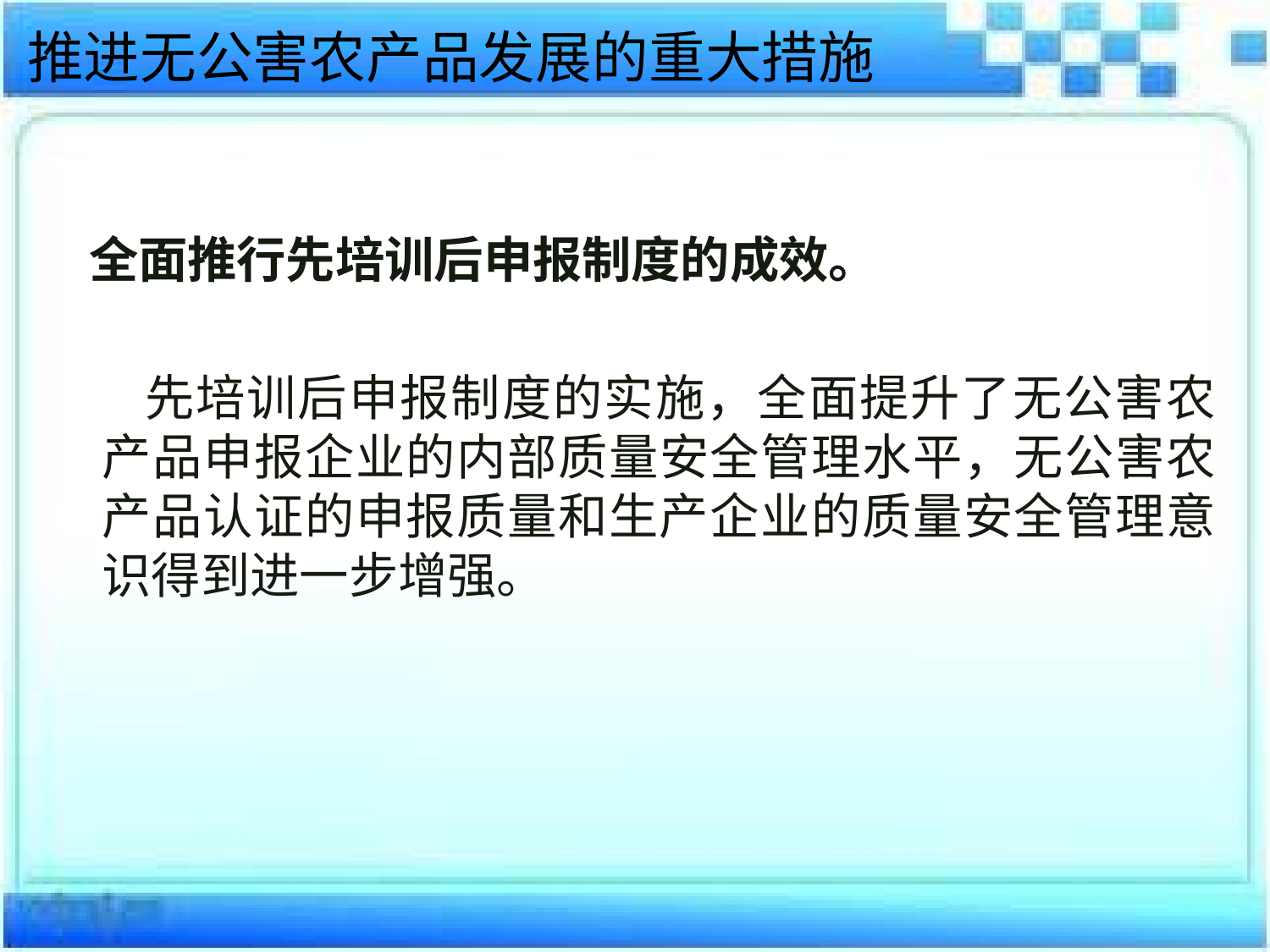

推进无公害农产品发展的重大措施
  全面推行先培训后申报制度的成效。

      先培训后申报制度的实施，全面提升了无公害农产品申报企业的内部质量安全管理水平，无公害农产品认证的申报质量和生产企业的质量安全管理意识得到进一步增强。